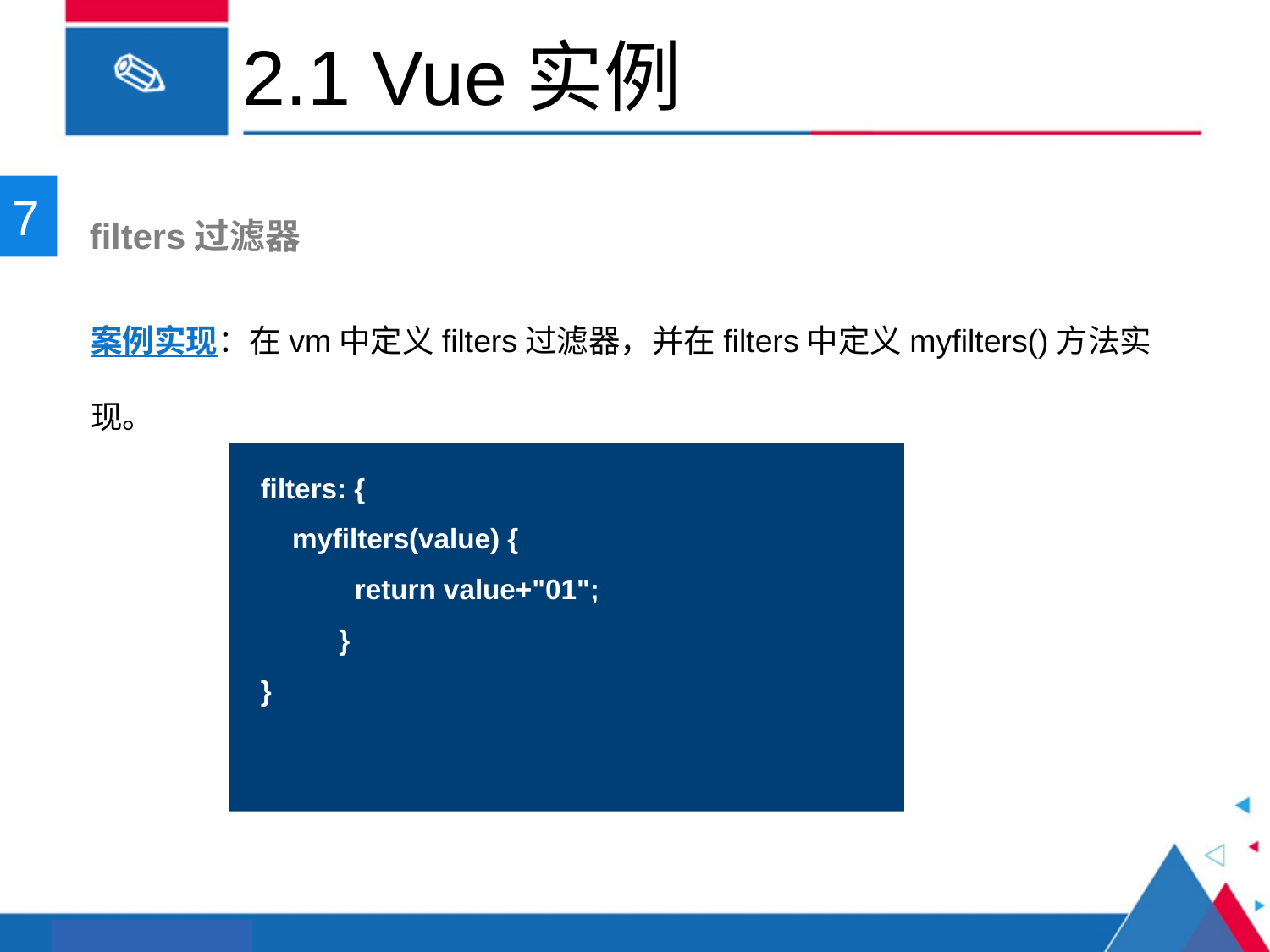

# 2.1 Vue实例

7
  filters过滤器
案例实现：在vm中定义filters过滤器，并在filters中定义myfilters()方法实现。

filters: {
    myfilters(value) {
            return value+"01";
          }
}